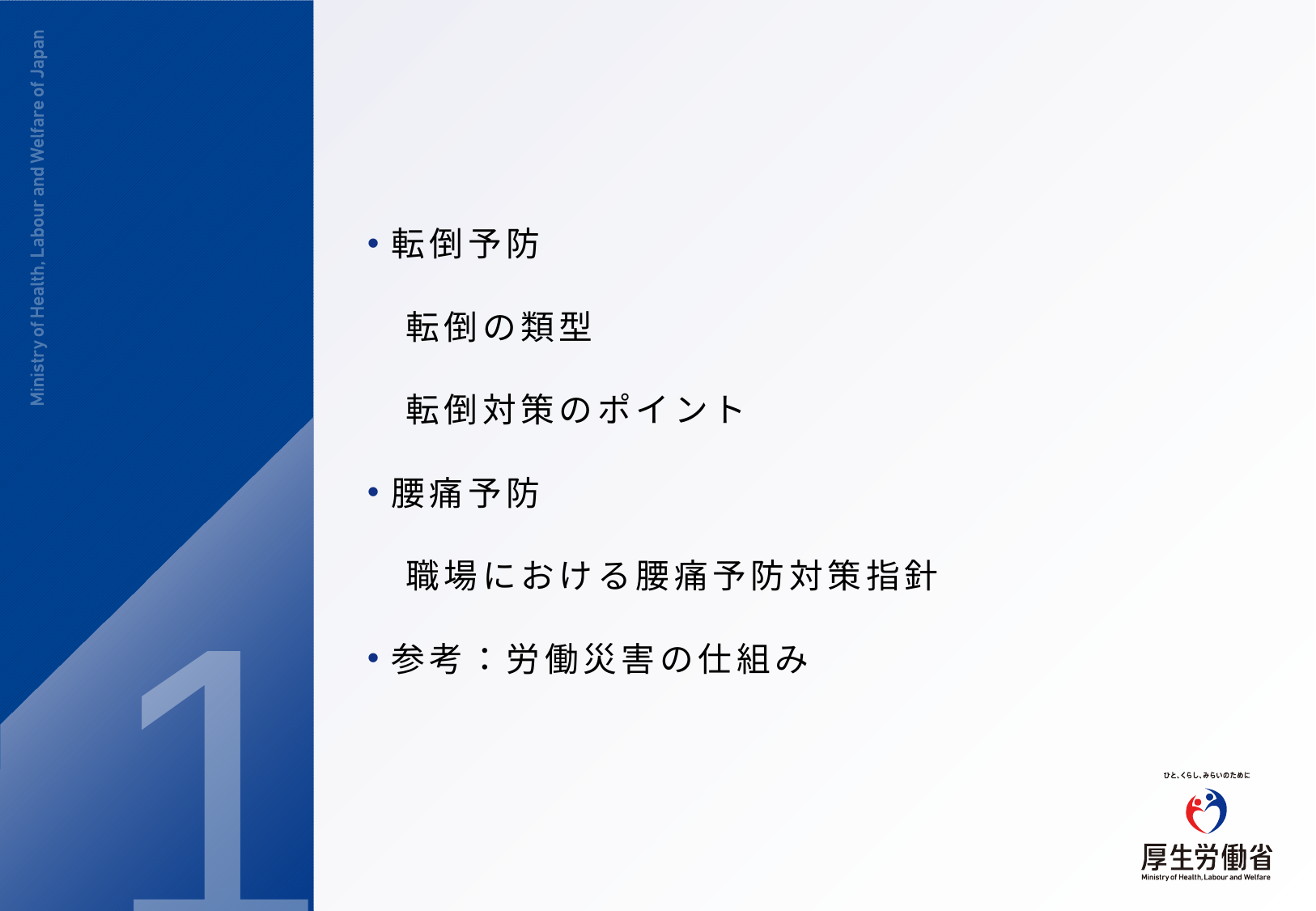

転倒予防
　転倒の類型
　転倒対策のポイント
腰痛予防
　職場における腰痛予防対策指針
参考：労働災害の仕組み

1